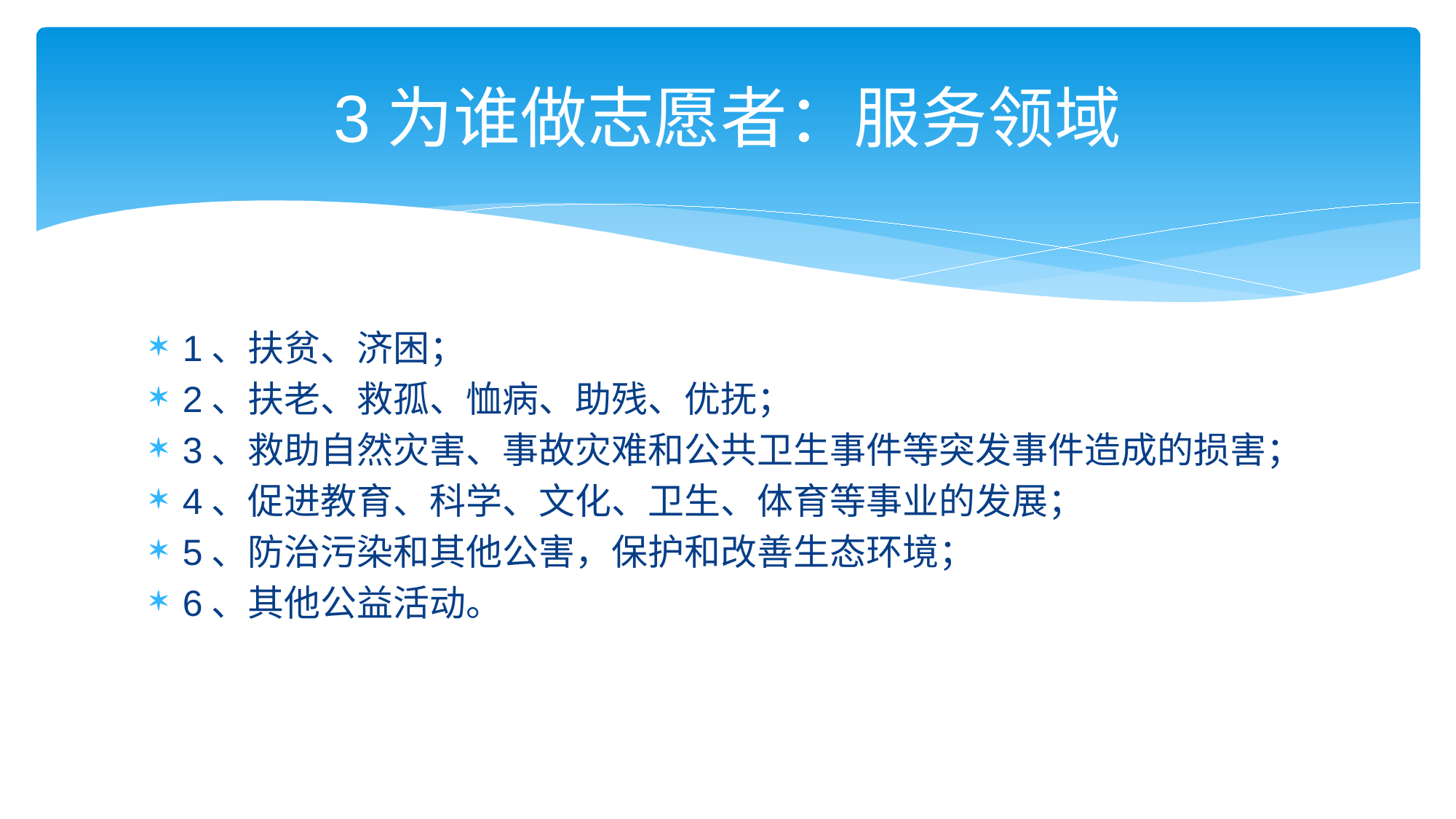

# 3为谁做志愿者：服务领域
1、扶贫、济困；
2、扶老、救孤、恤病、助残、优抚；
3、救助自然灾害、事故灾难和公共卫生事件等突发事件造成的损害；
4、促进教育、科学、文化、卫生、体育等事业的发展；
5、防治污染和其他公害，保护和改善生态环境；
6、其他公益活动。